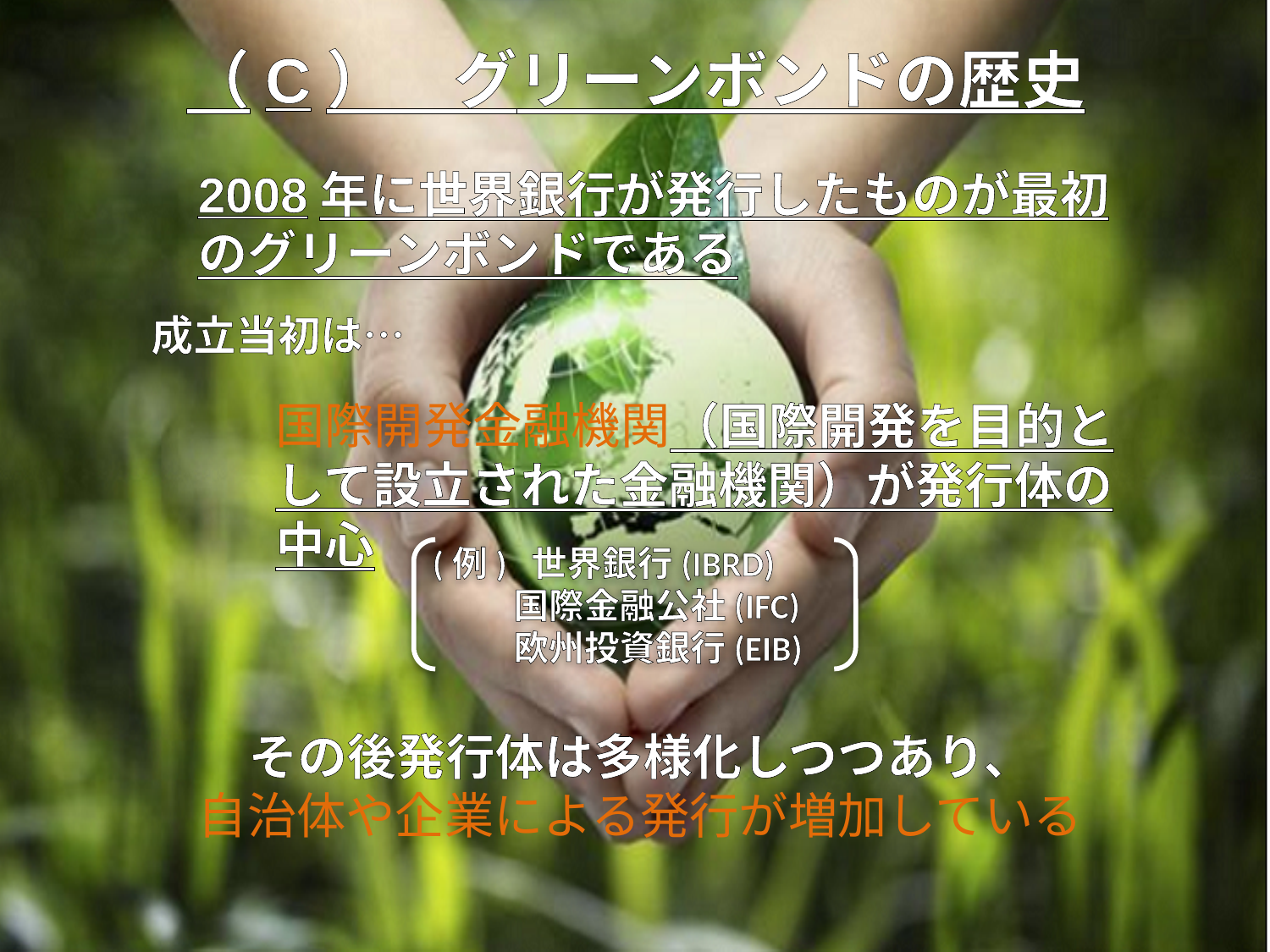

（C）　グリーンボンドの歴史
2008年に世界銀行が発行したものが最初のグリーンボンドである
成立当初は…
国際開発金融機関（国際開発を目的として設立された金融機関）が発行体の中心
(例)  世界銀行(IBRD)
         国際金融公社(IFC)
         欧州投資銀行(EIB)
その後発行体は多様化しつつあり、
自治体や企業による発行が増加している